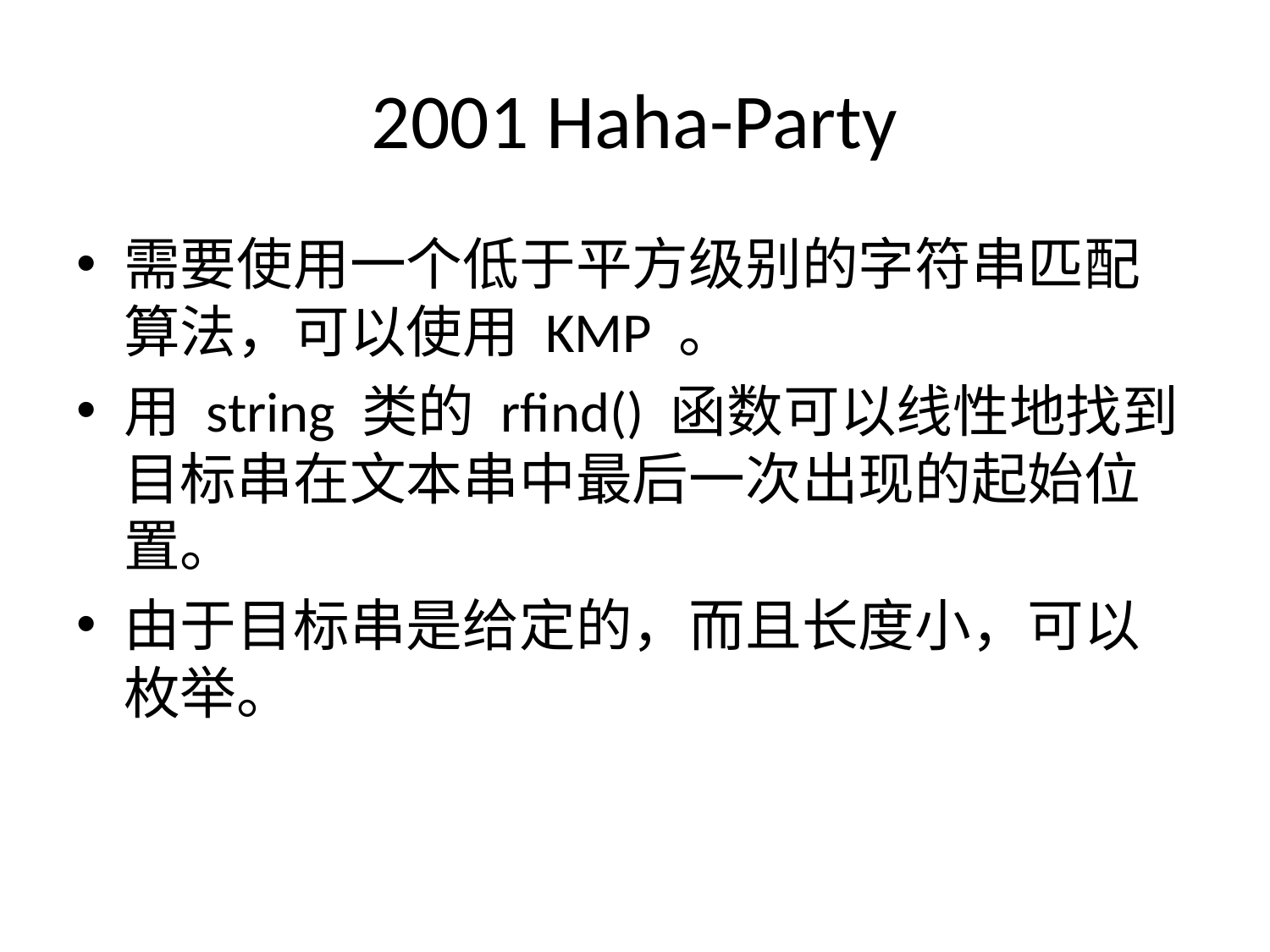

# 2001 Haha-Party
需要使用一个低于平方级别的字符串匹配算法，可以使用 KMP 。
用 string 类的 rfind() 函数可以线性地找到目标串在文本串中最后一次出现的起始位置。
由于目标串是给定的，而且长度小，可以枚举。